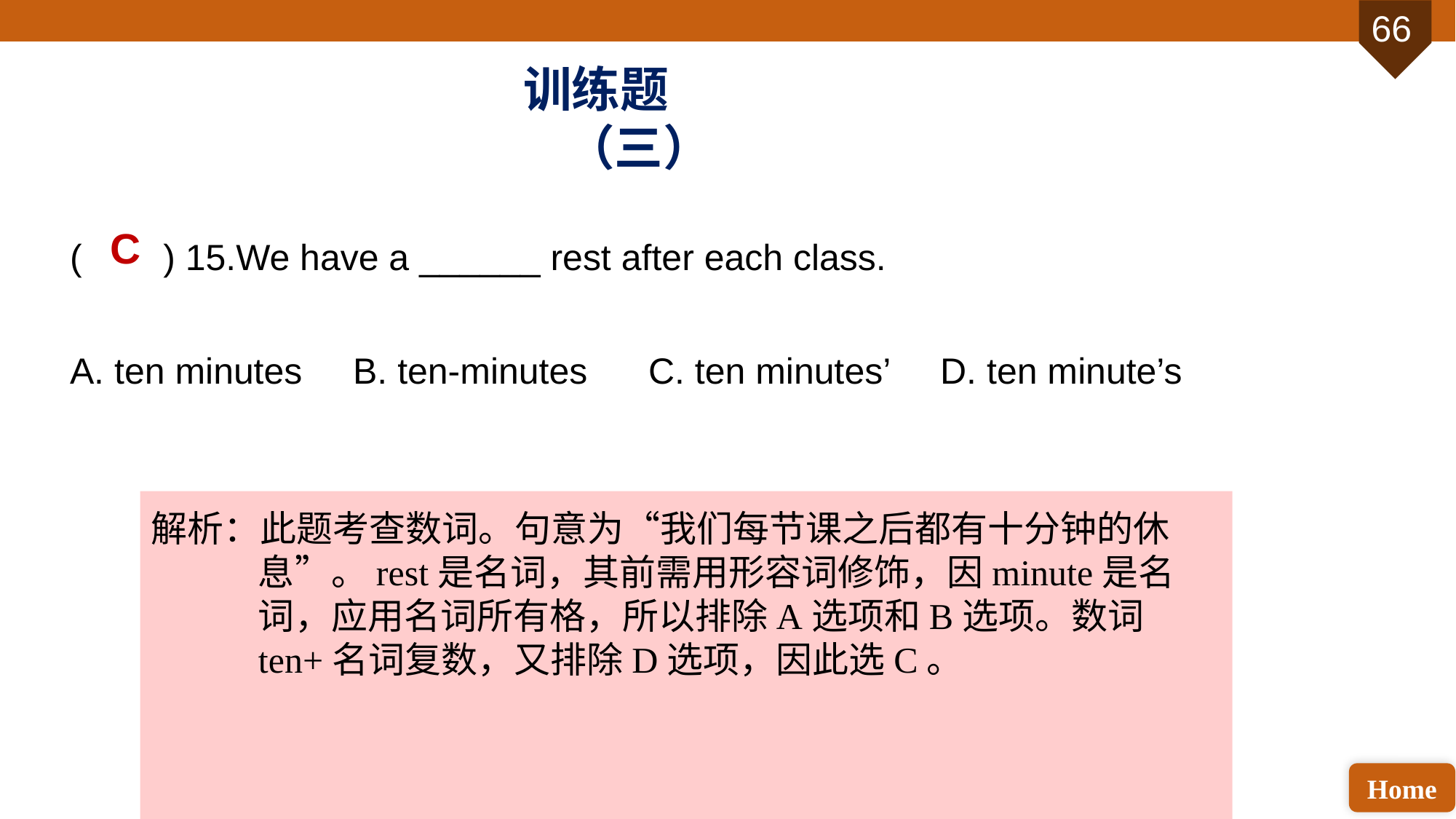

训练题（三）
C
(        ) 15.We have a ______ rest after each class.

A. ten minutes     B. ten-minutes      C. ten minutes’     D. ten minute’s

解析：此题考查数词。句意为“我们每节课之后都有十分钟的休息”。rest是名词，其前需用形容词修饰，因minute是名词，应用名词所有格，所以排除A选项和B选项。数词ten+名词复数，又排除D选项，因此选C。